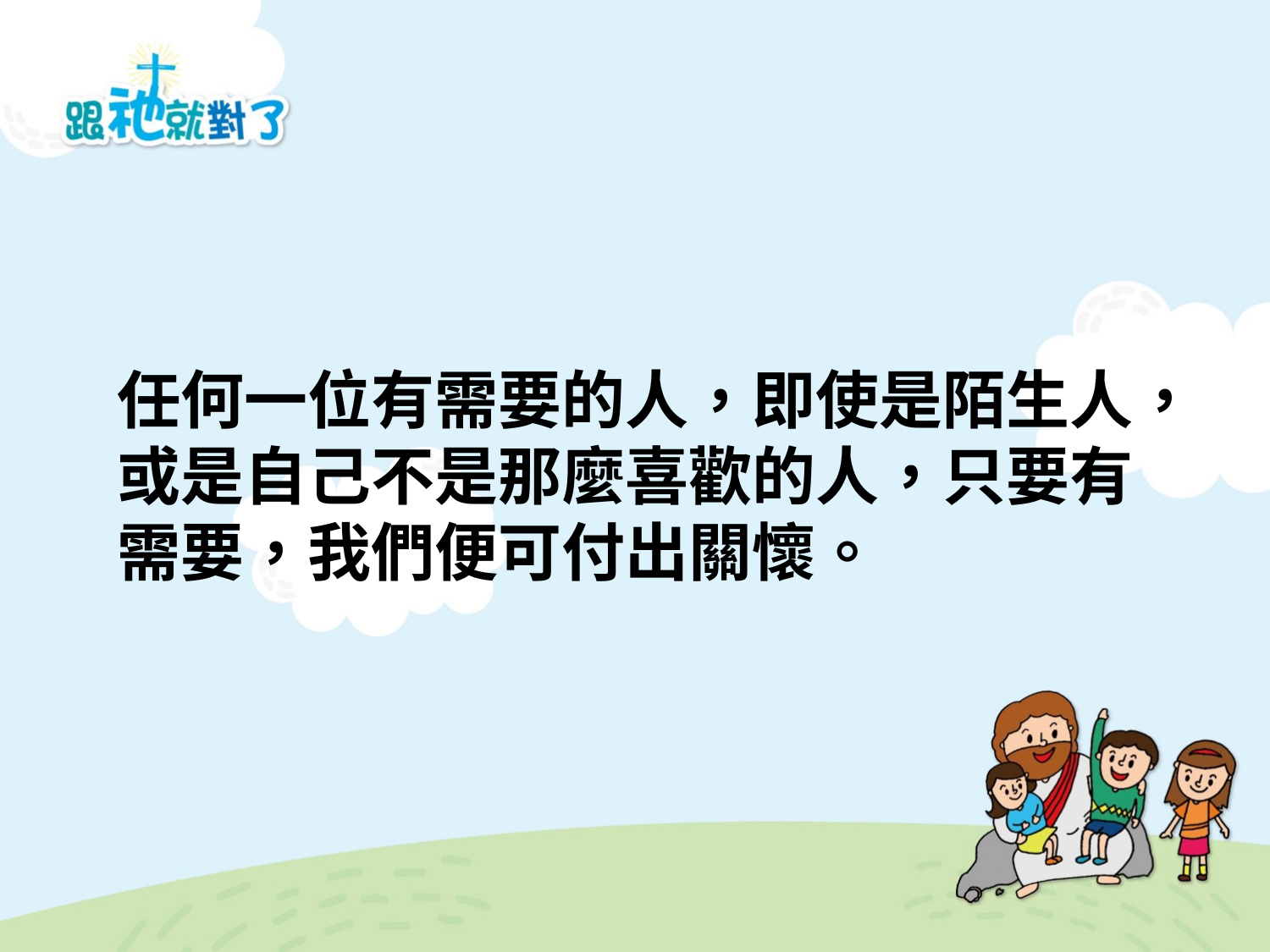

任何一位有需要的人，即使是陌生人，或是自己不是那麼喜歡的人，只要有需要，我們便可付出關懷。